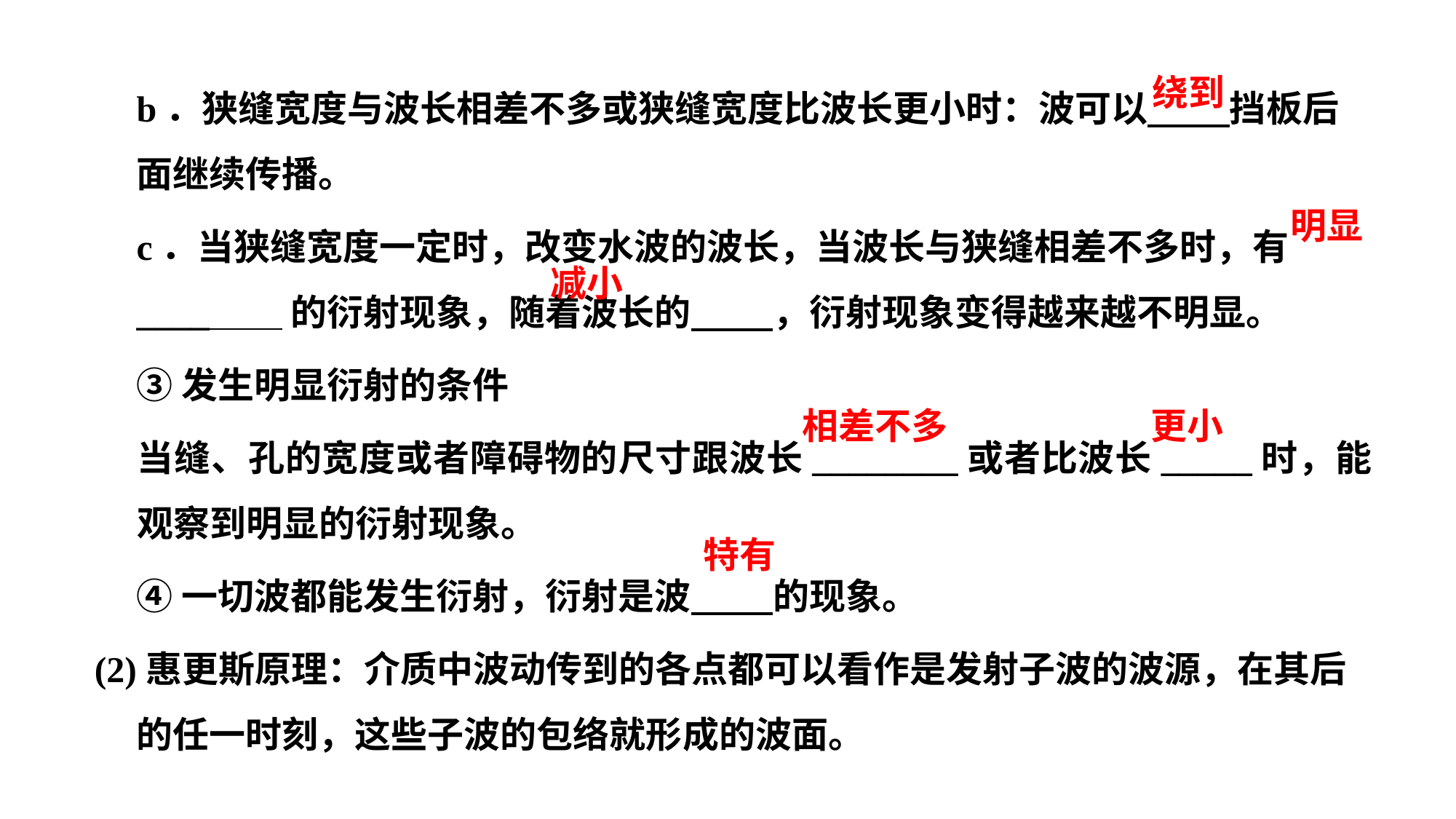

b．狭缝宽度与波长相差不多或狭缝宽度比波长更小时：波可以          挡板后面继续传播。
c．当狭缝宽度一定时，改变水波的波长，当波长与狭缝相差不多时，有 ____        的衍射现象，随着波长的          ，衍射现象变得越来越不明显。
③发生明显衍射的条件
当缝、孔的宽度或者障碍物的尺寸跟波长________或者比波长_____时，能观察到明显的衍射现象。
④一切波都能发生衍射，衍射是波          的现象。
(2)惠更斯原理：介质中波动传到的各点都可以看作是发射子波的波源，在其后的任一时刻，这些子波的包络就形成的波面。
绕到
明显
减小
相差不多
更小
特有